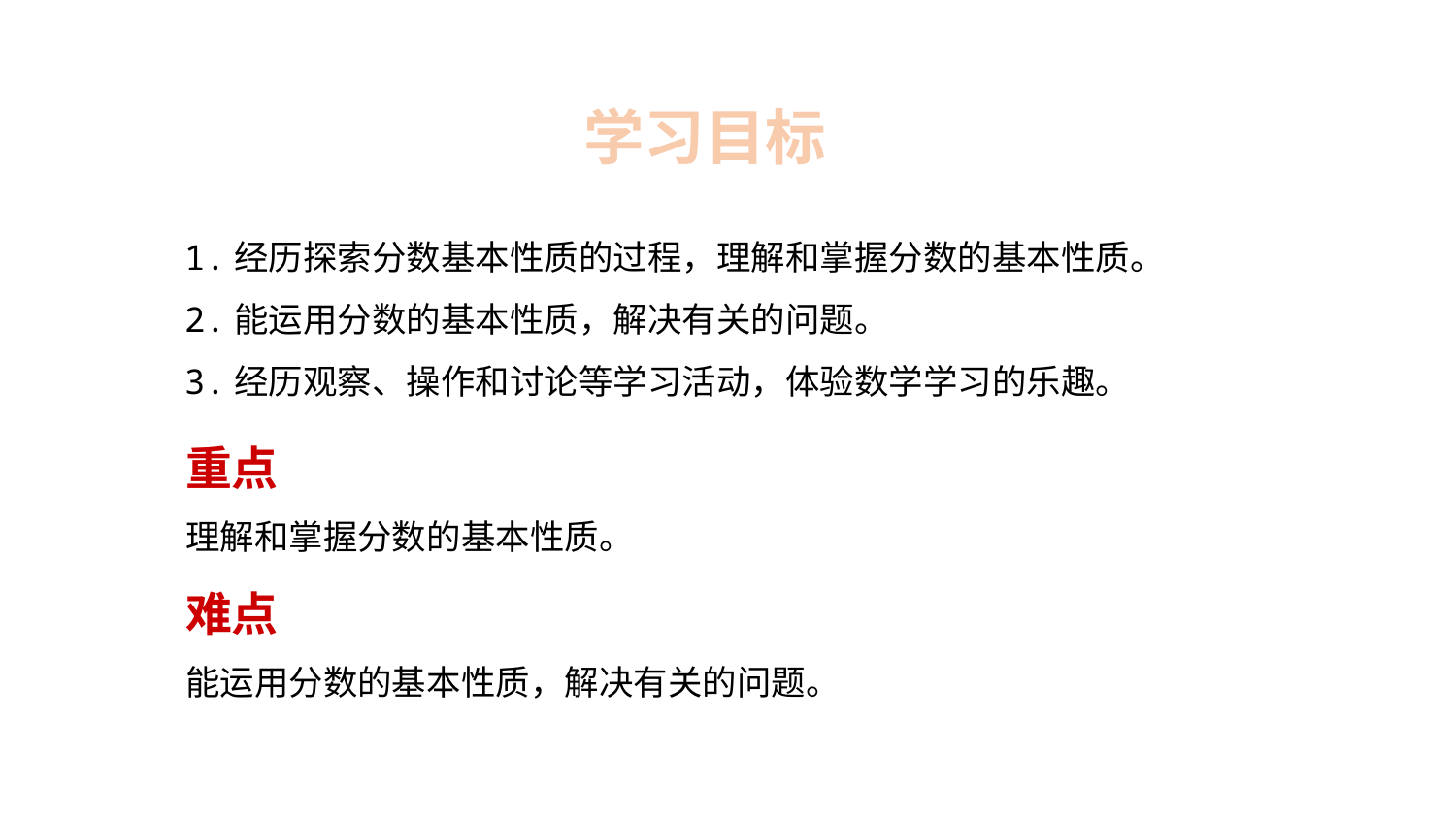

学习目标
1.经历探索分数基本性质的过程，理解和掌握分数的基本性质。
2.能运用分数的基本性质，解决有关的问题。
3.经历观察、操作和讨论等学习活动，体验数学学习的乐趣。
重点
理解和掌握分数的基本性质。
难点
能运用分数的基本性质，解决有关的问题。